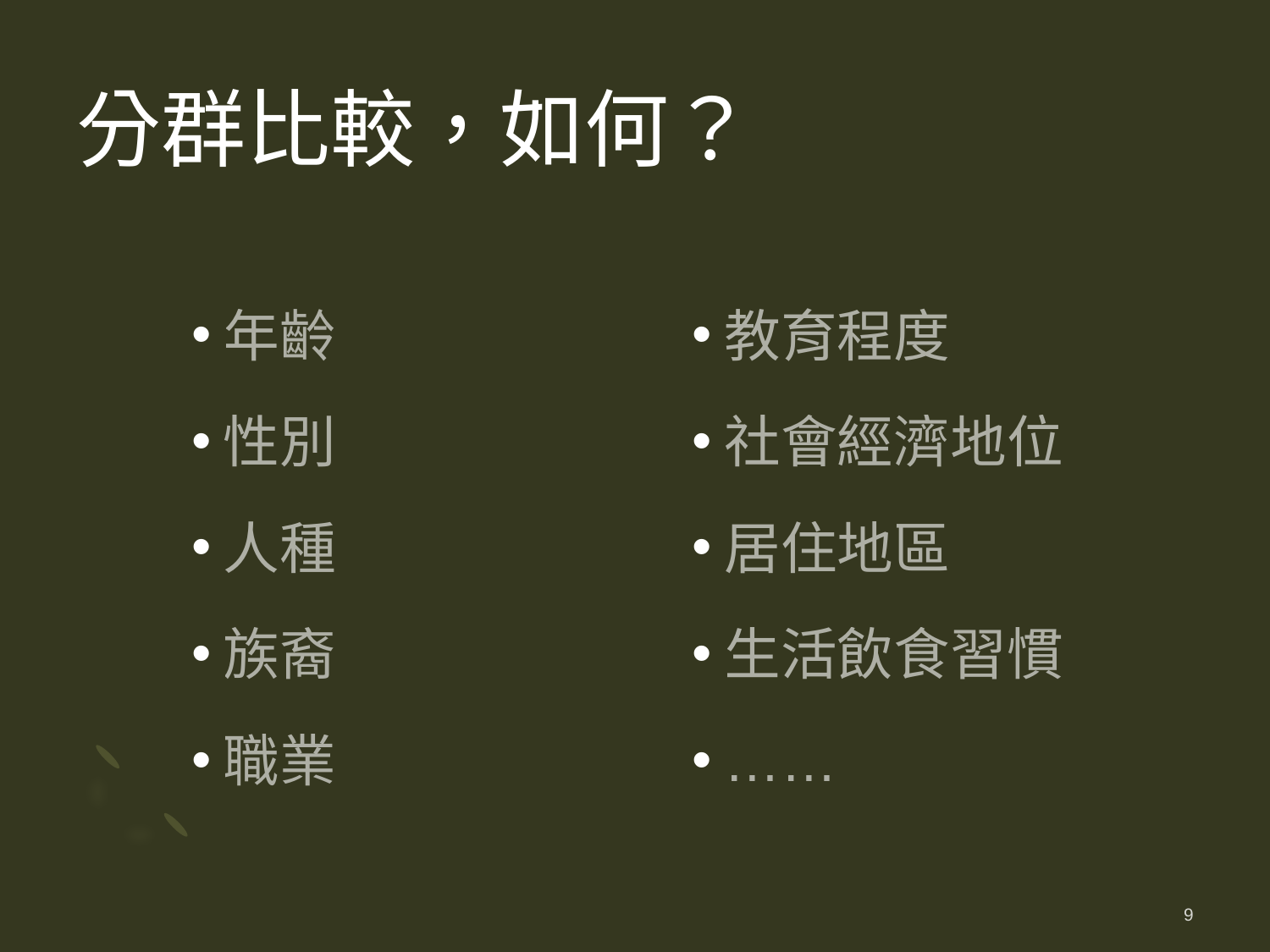

# 分群比較，如何？
年齡
性別
人種
族裔
職業
教育程度
社會經濟地位
居住地區
生活飲食習慣
……
9